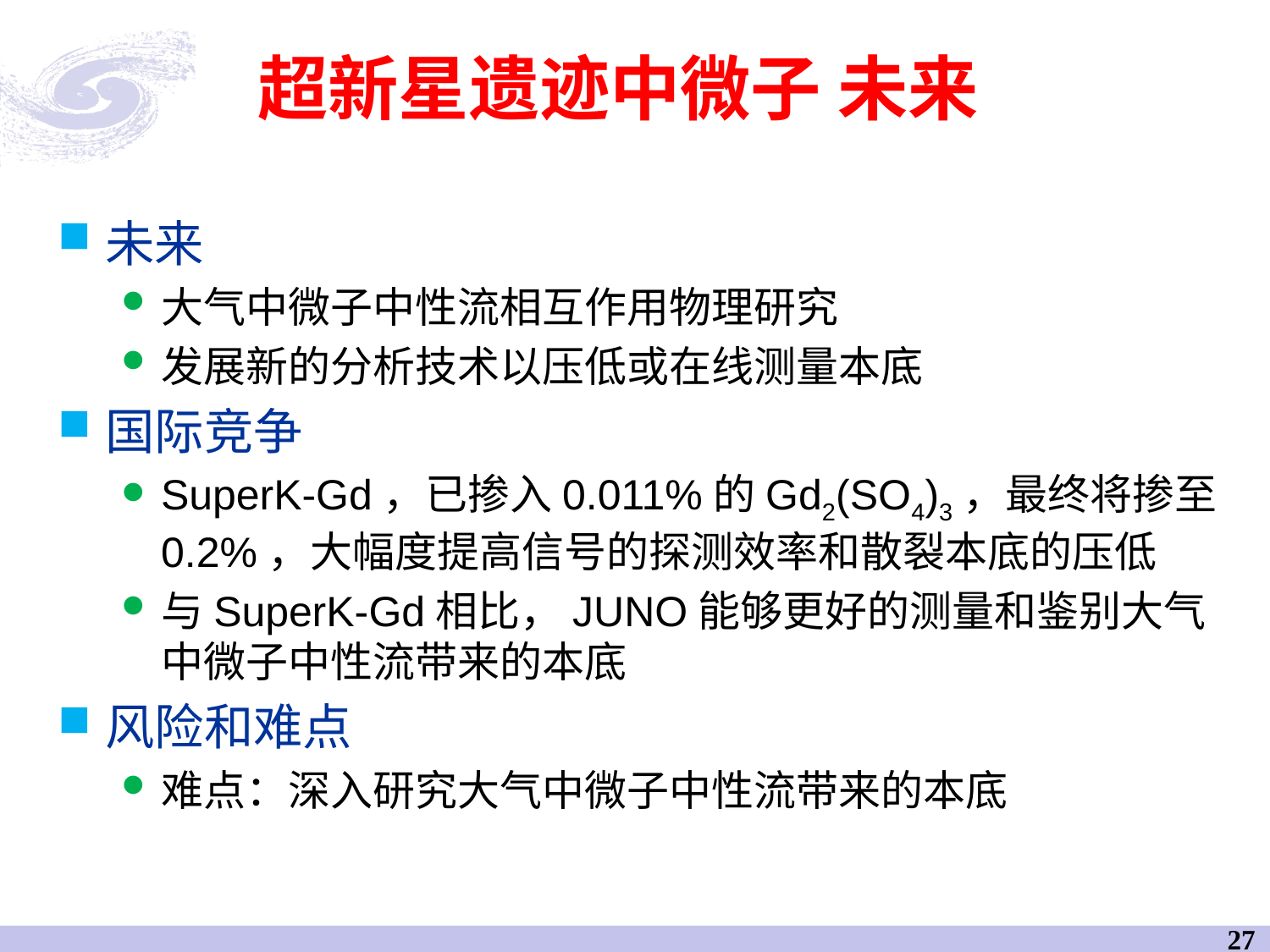

# 超新星遗迹中微子 未来
未来
大气中微子中性流相互作用物理研究
发展新的分析技术以压低或在线测量本底
国际竞争
SuperK-Gd，已掺入0.011%的Gd2(SO4)3，最终将掺至0.2%，大幅度提高信号的探测效率和散裂本底的压低
与SuperK-Gd相比，JUNO能够更好的测量和鉴别大气中微子中性流带来的本底
风险和难点
难点：深入研究大气中微子中性流带来的本底
27